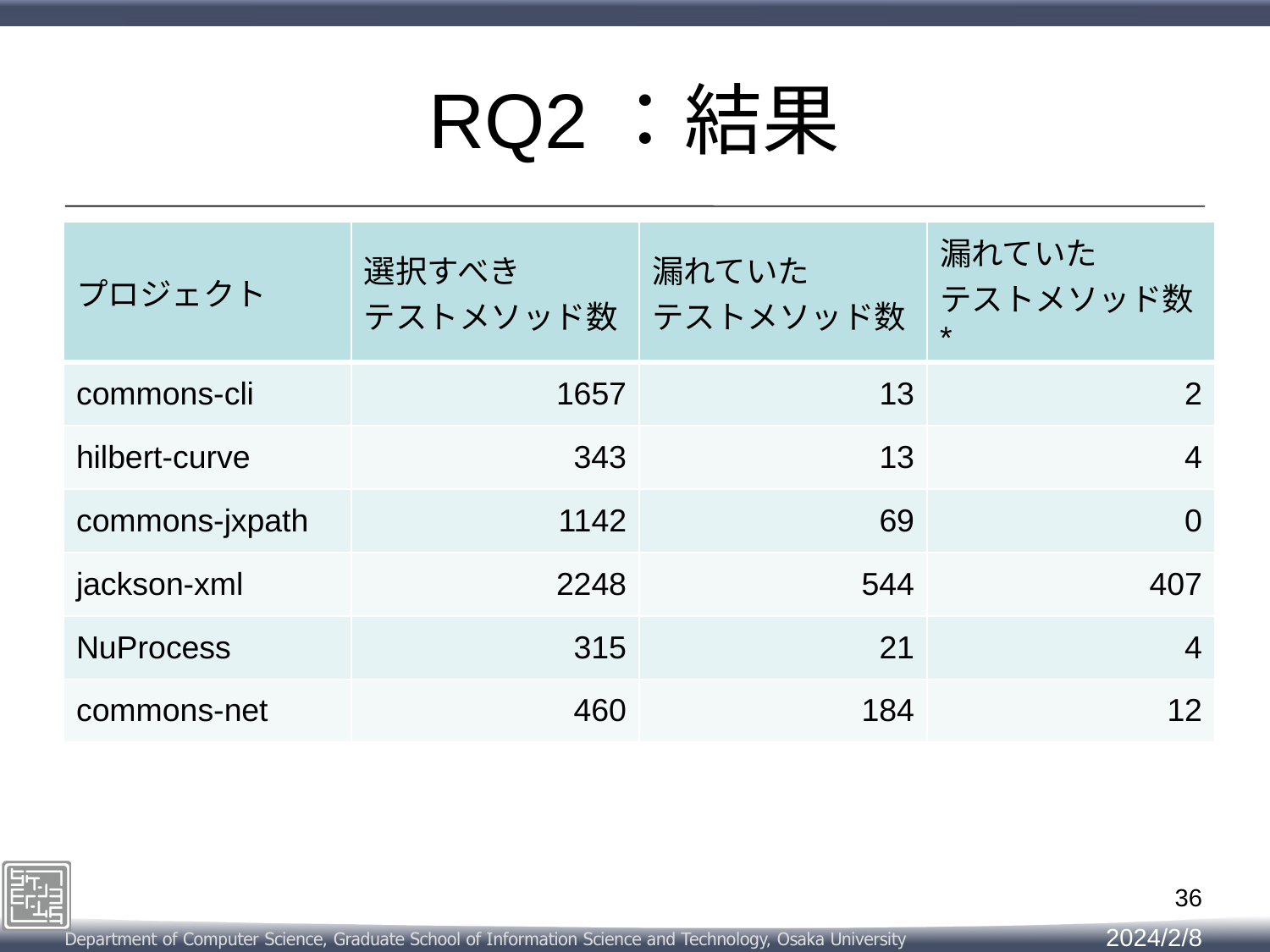

# RQ2：結果
| プロジェクト | 選択すべき テストメソッド数 | 漏れていた テストメソッド数 | 漏れていた テストメソッド数\* |
| --- | --- | --- | --- |
| commons-cli | 1657 | 13 | 2 |
| hilbert-curve | 343 | 13 | 4 |
| commons-jxpath | 1142 | 69 | 0 |
| jackson-xml | 2248 | 544 | 407 |
| NuProcess | 315 | 21 | 4 |
| commons-net | 460 | 184 | 12 |
36
2024/2/8